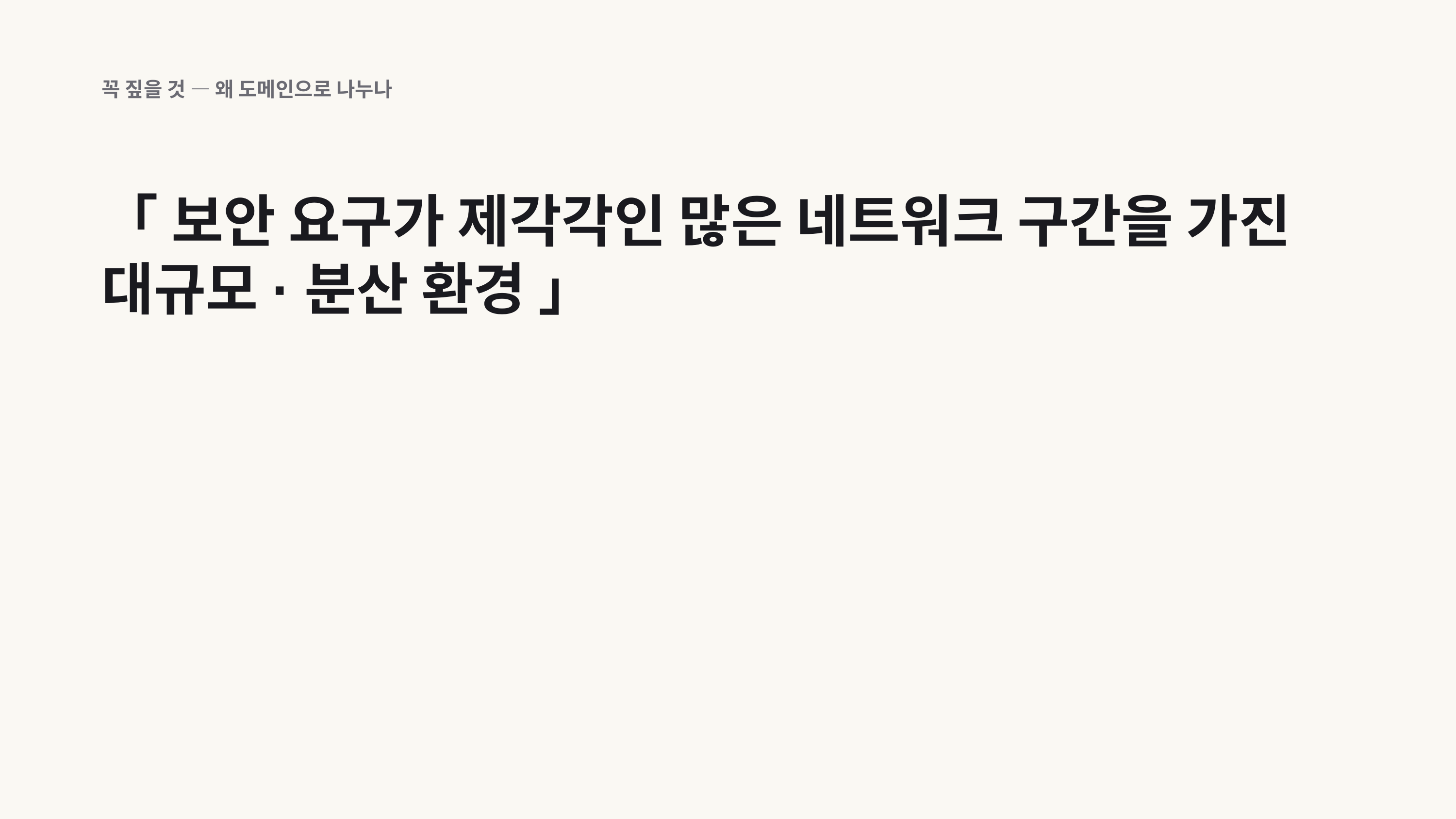

꼭 짚을 것 — 왜 도메인으로 나누나
「 보안 요구가 제각각인 많은 네트워크 구간을 가진 대규모·분산 환경 」